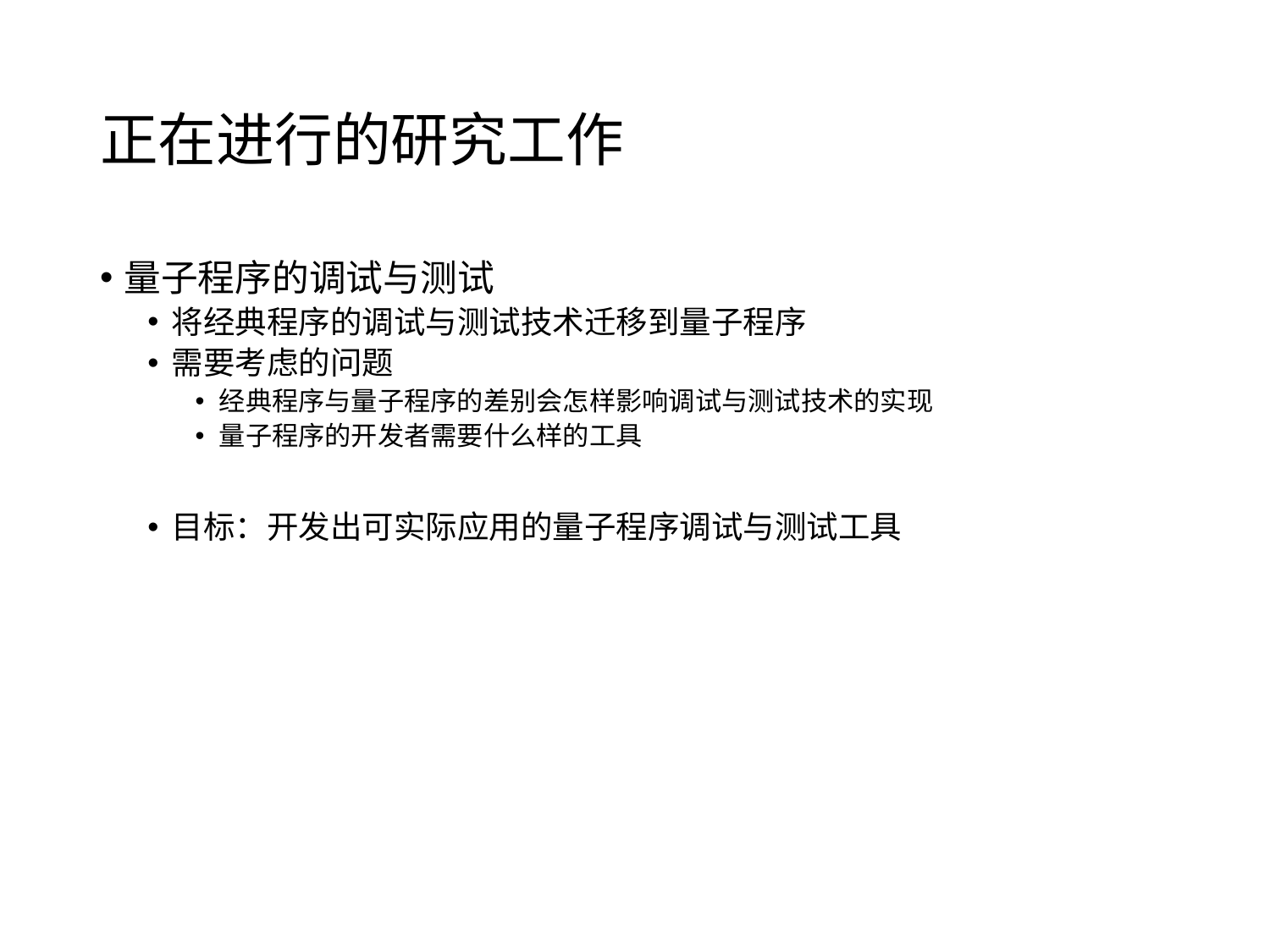

# 正在进行的研究工作
量子程序的调试与测试
将经典程序的调试与测试技术迁移到量子程序
需要考虑的问题
经典程序与量子程序的差别会怎样影响调试与测试技术的实现
量子程序的开发者需要什么样的工具

目标：开发出可实际应用的量子程序调试与测试工具